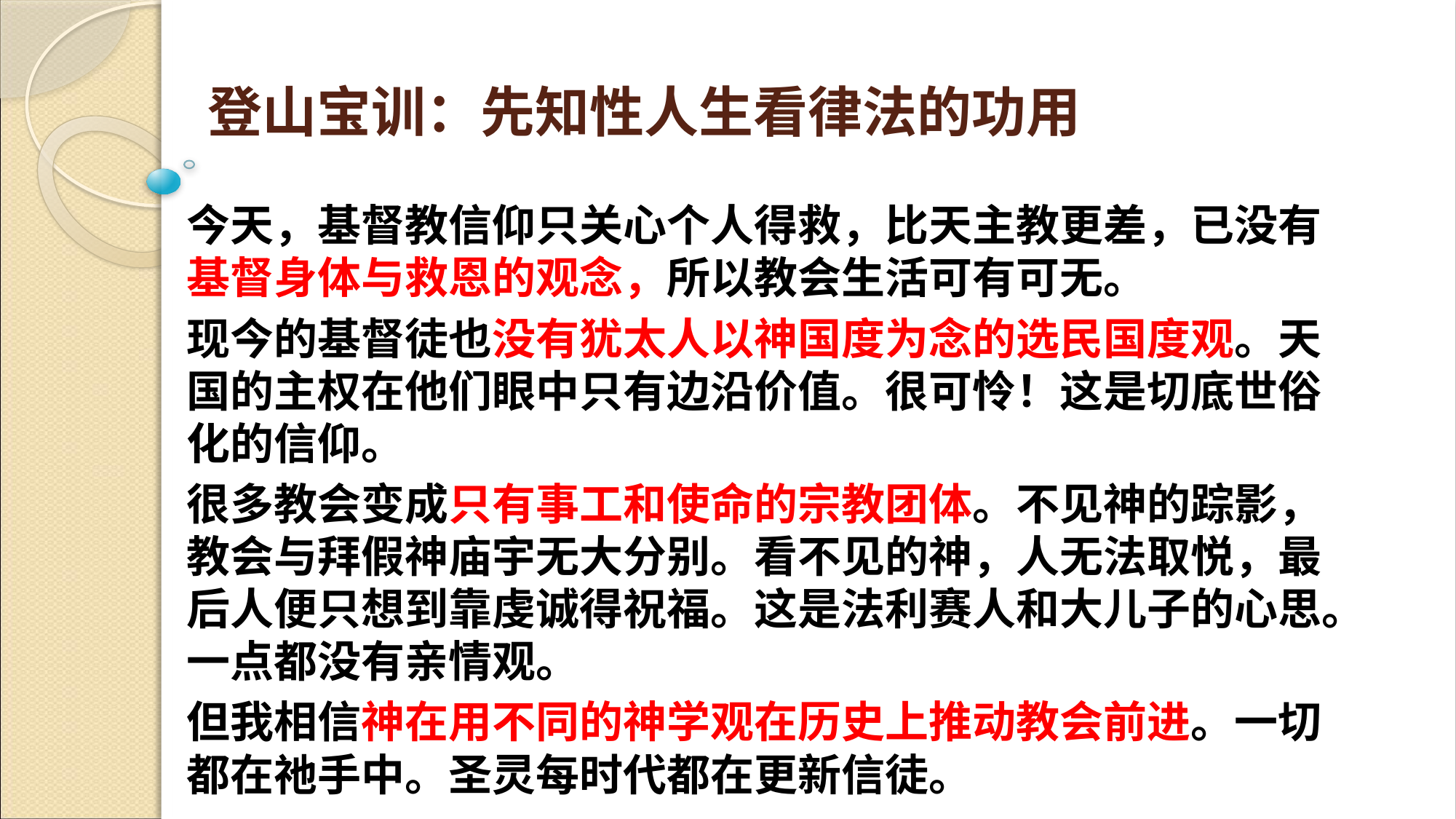

# 登山宝训：先知性人生看律法的功用
今天，基督教信仰只关心个人得救，比天主教更差，已没有基督身体与救恩的观念，所以教会生活可有可无。
现今的基督徒也没有犹太人以神国度为念的选民国度观。天国的主权在他们眼中只有边沿价值。很可怜！这是切底世俗化的信仰。
很多教会变成只有事工和使命的宗教团体。不见神的踪影，教会与拜假神庙宇无大分别。看不见的神，人无法取悦，最后人便只想到靠虔诚得祝福。这是法利赛人和大儿子的心思。一点都没有亲情观。
但我相信神在用不同的神学观在历史上推动教会前进。一切都在祂手中。圣灵每时代都在更新信徒。